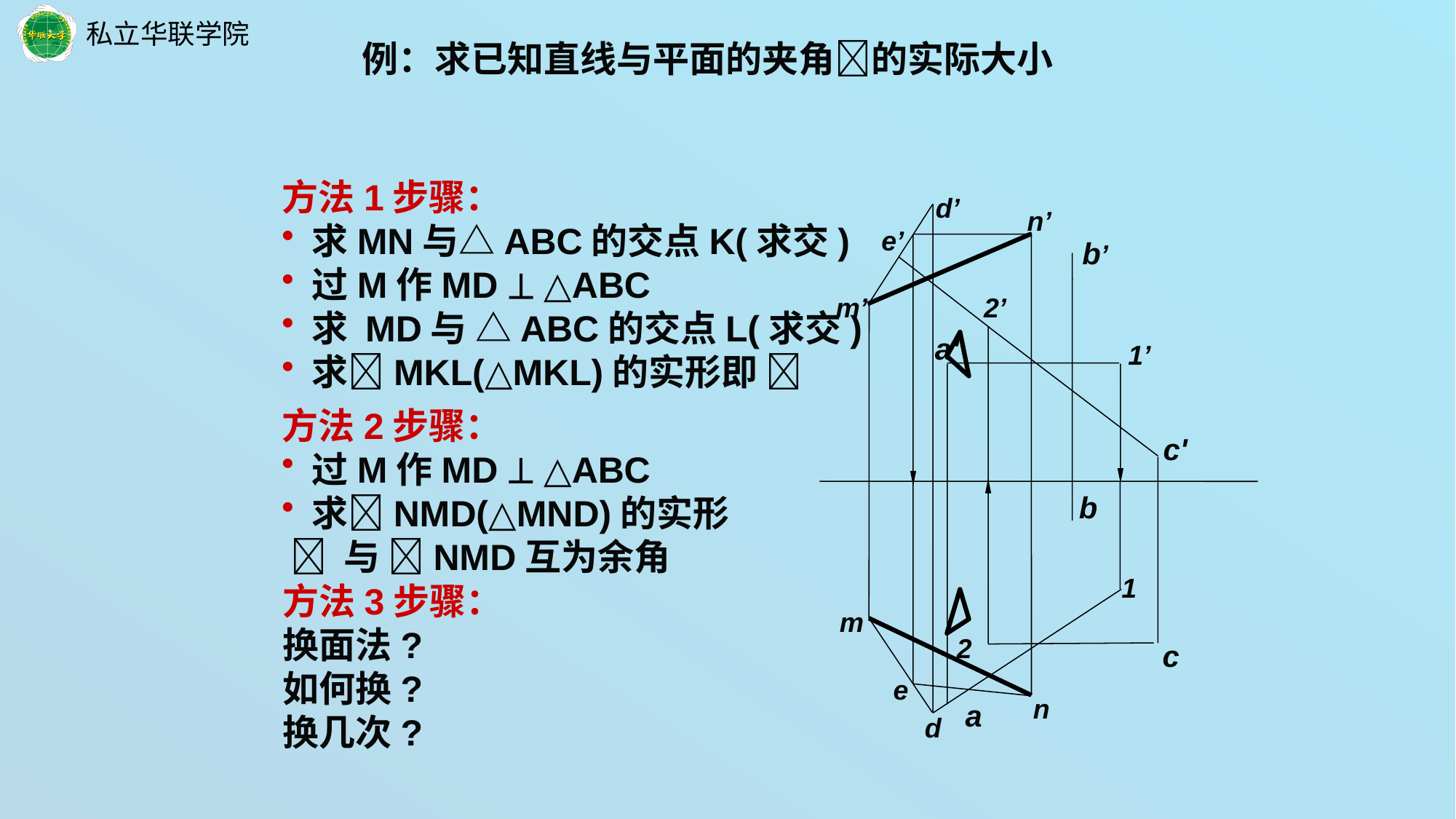

例：求已知直线与平面的夹角θ的实际大小
方法1步骤：
 求MN与△ABC的交点K(求交)
 过M作MD ⊥ △ABC
 求 MD与 △ABC的交点L(求交)
 求∠MKL(△MKL)的实形即 θ
d’
n’

e’
b’

m’
2’

a'

1’

方法2步骤：
 过M作MD ⊥ △ABC
 求∠NMD(△MND)的实形
 θ 与 ∠NMD互为余角
c'

b

1
方法3步骤：
换面法?
如何换?
换几次?

m

2
c

e

n
a
d